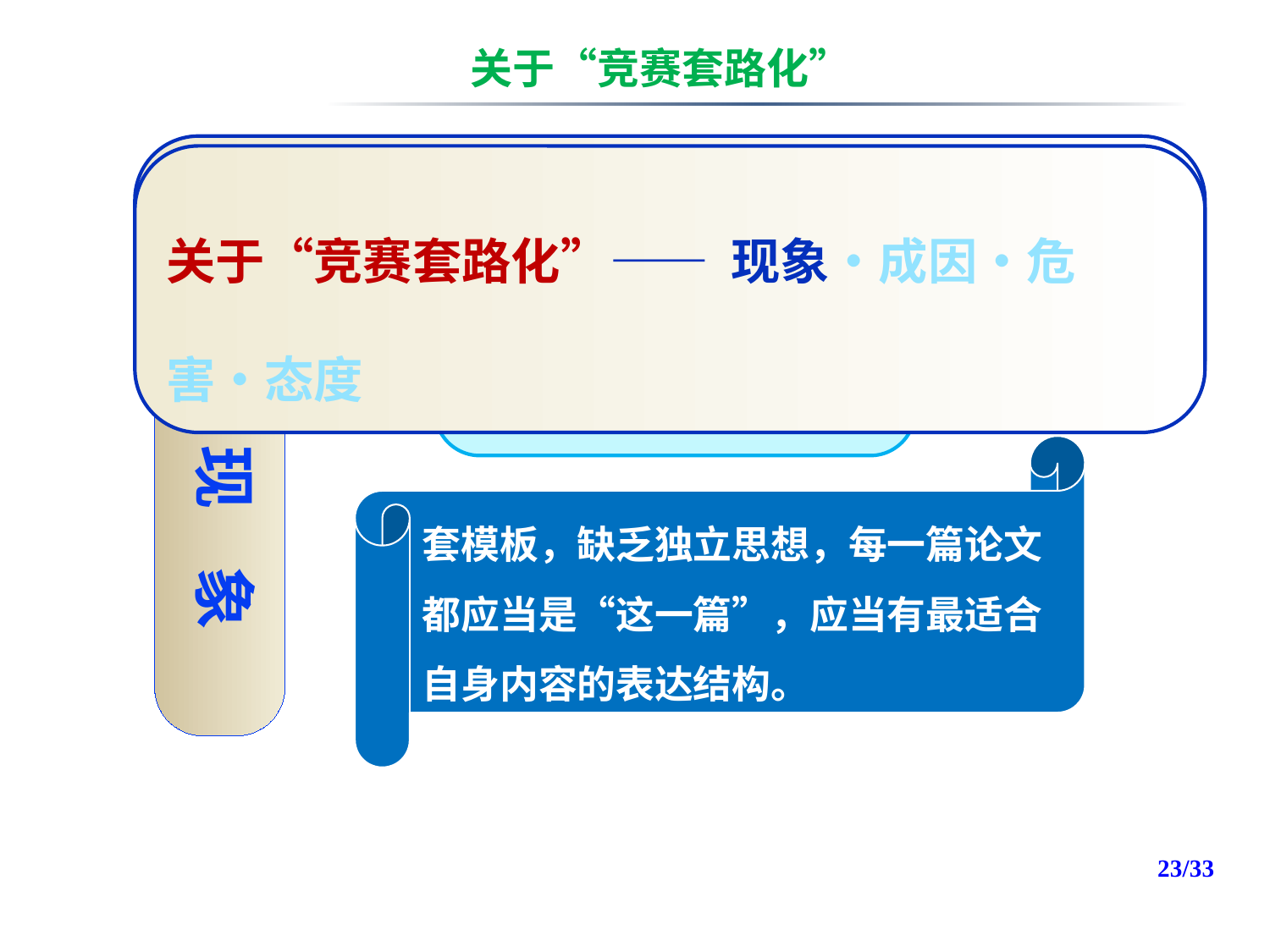

关于“竞赛套路化”
关于“竞赛套路化”——  现象•成因•危害•态度
关于“竞赛套路化”——  现象•成因•危害•态度

现    象
格式套路化
套模板，缺乏独立思想，每一篇论文都应当是“这一篇”，应当有最适合自身内容的表达结构。